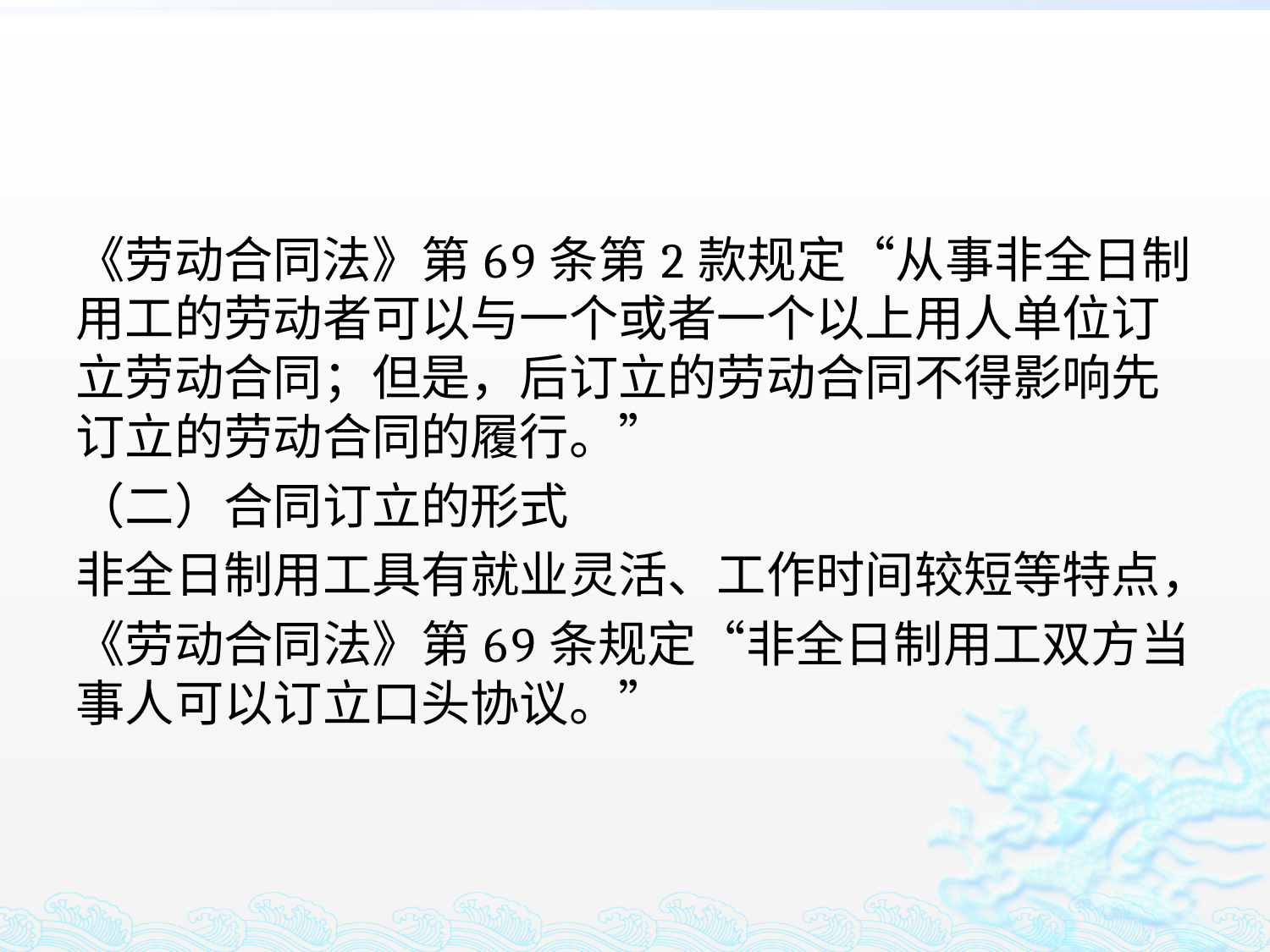

#
《劳动合同法》第69条第2款规定“从事非全日制用工的劳动者可以与一个或者一个以上用人单位订立劳动合同；但是，后订立的劳动合同不得影响先订立的劳动合同的履行。”
（二）合同订立的形式
非全日制用工具有就业灵活、工作时间较短等特点，
《劳动合同法》第69条规定“非全日制用工双方当事人可以订立口头协议。”